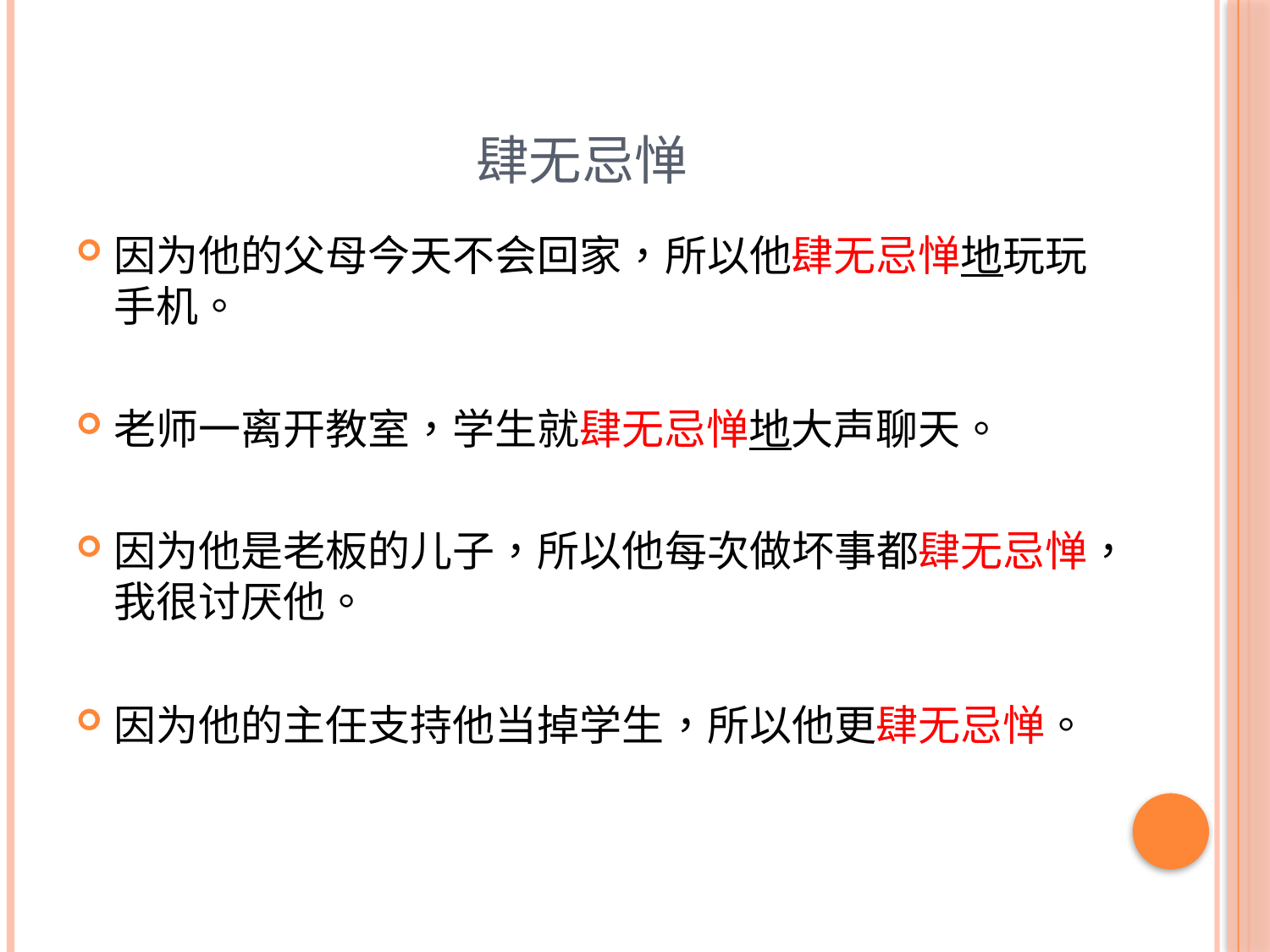

# 肆无忌惮
因为他的父母今天不会回家，所以他肆无忌惮地玩玩手机。

老师一离开教室，学生就肆无忌惮地大声聊天。

因为他是老板的儿子，所以他每次做坏事都肆无忌惮，我很讨厌他。

因为他的主任支持他当掉学生，所以他更肆无忌惮。